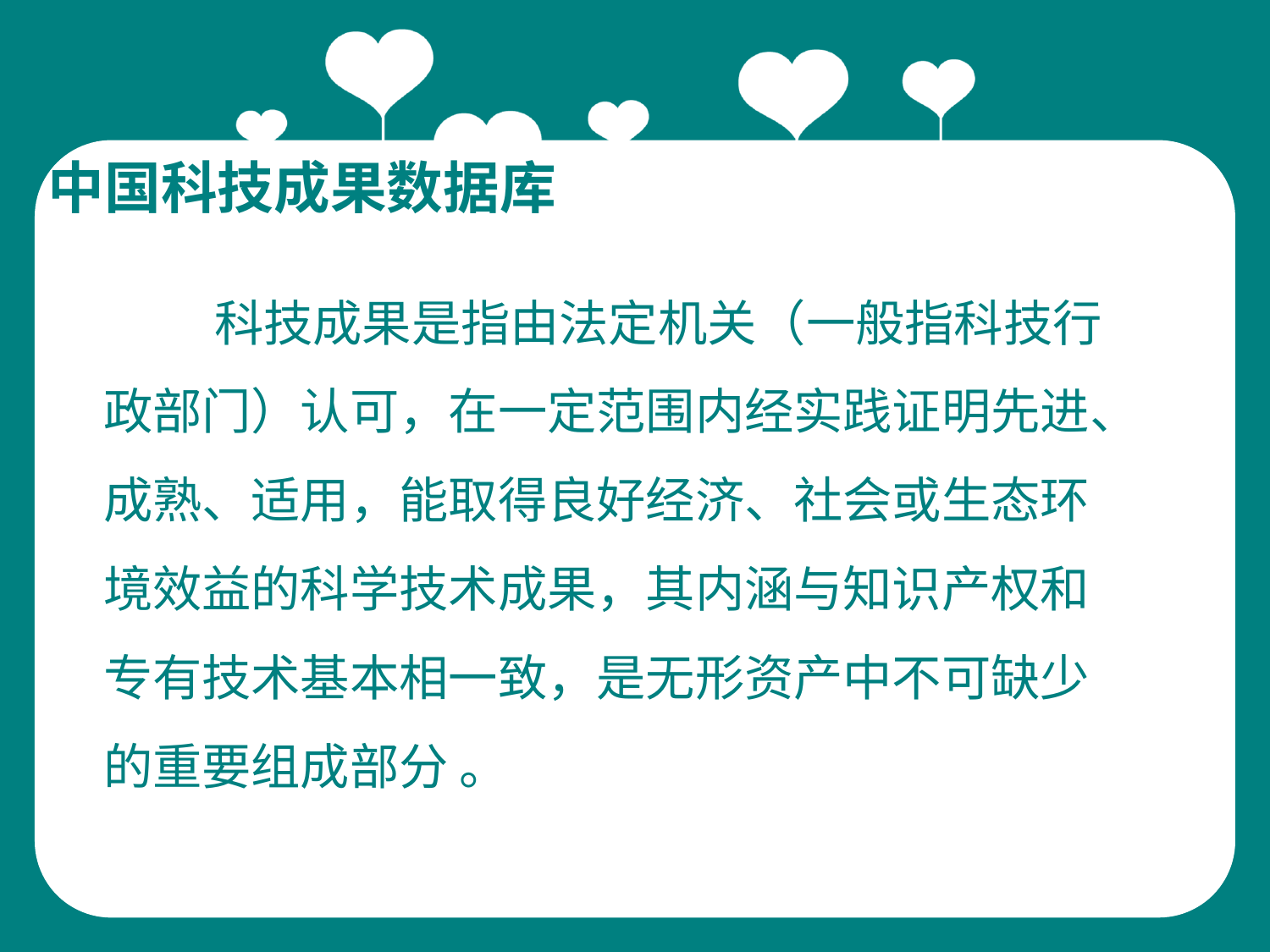

中国科技成果数据库
         科技成果是指由法定机关（一般指科技行政部门）认可，在一定范围内经实践证明先进、成熟、适用，能取得良好经济、社会或生态环境效益的科学技术成果，其内涵与知识产权和专有技术基本相一致，是无形资产中不可缺少的重要组成部分 。